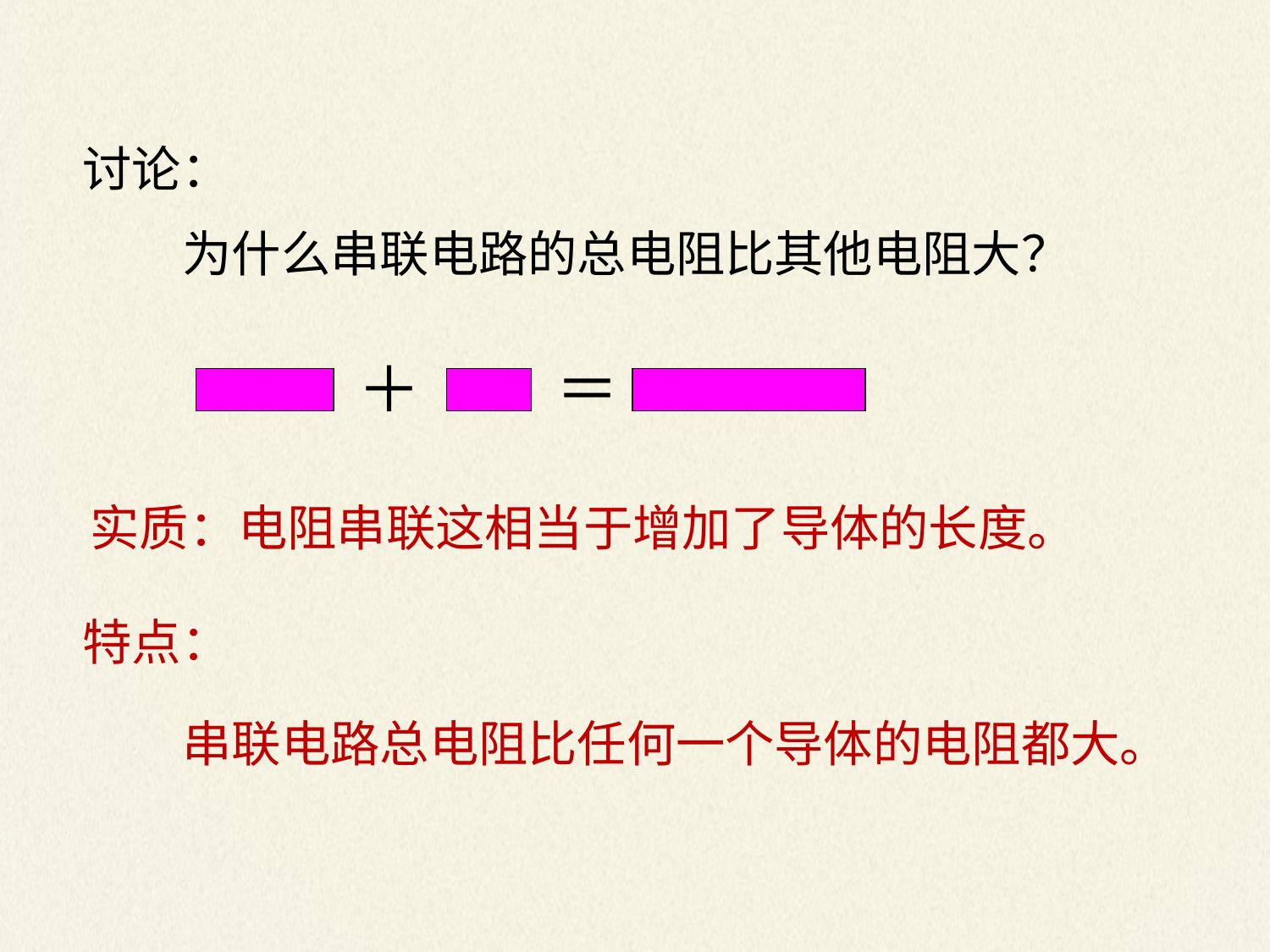

讨论：
        为什么串联电路的总电阻比其他电阻大？
＋
＝

实质：电阻串联这相当于增加了导体的长度。
特点：
        串联电路总电阻比任何一个导体的电阻都大。